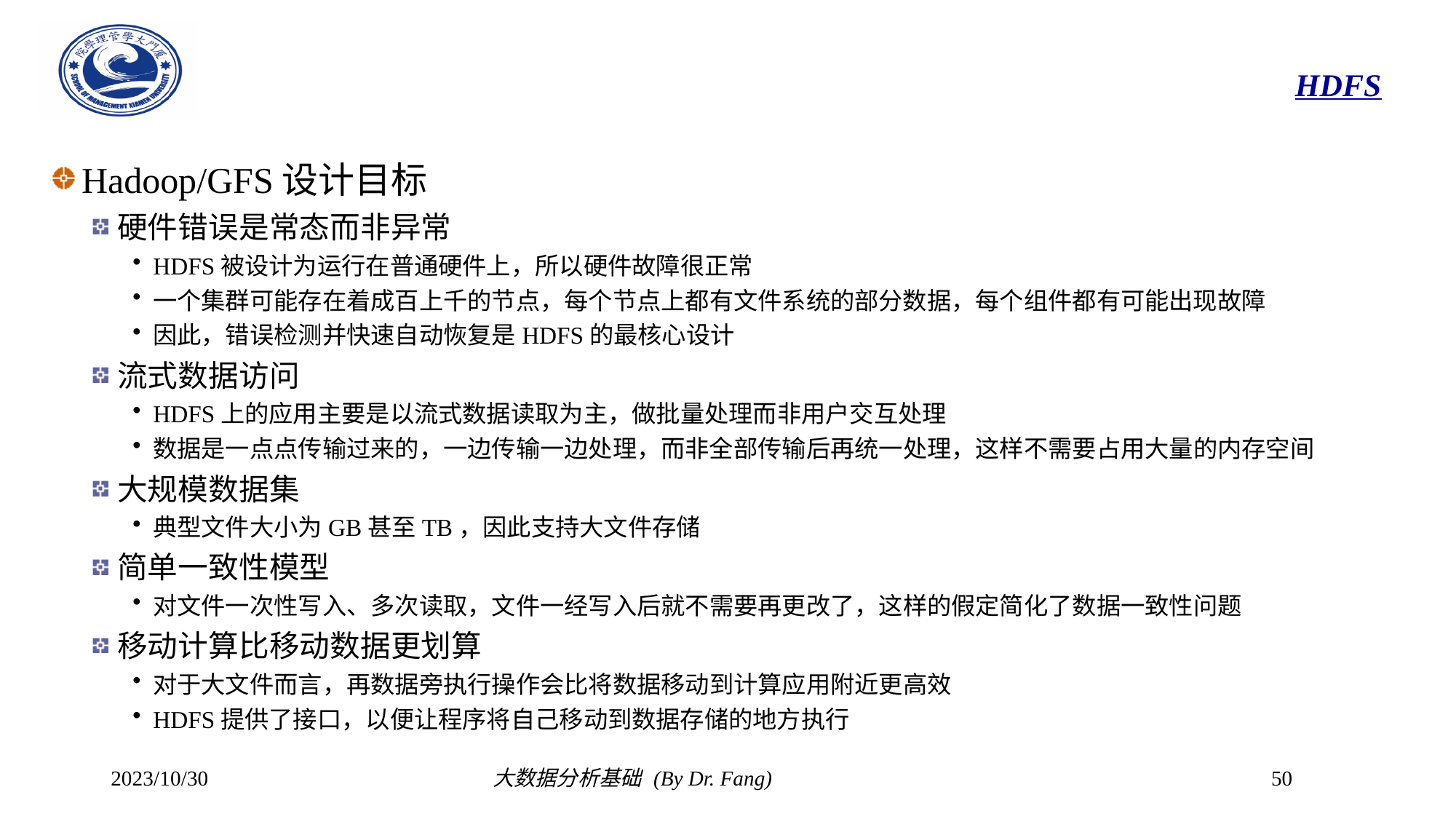

# HDFS
Hadoop/GFS设计目标
硬件错误是常态而非异常
HDFS被设计为运行在普通硬件上，所以硬件故障很正常
一个集群可能存在着成百上千的节点，每个节点上都有文件系统的部分数据，每个组件都有可能出现故障
因此，错误检测并快速自动恢复是HDFS的最核心设计
流式数据访问
HDFS上的应用主要是以流式数据读取为主，做批量处理而非用户交互处理
数据是一点点传输过来的，一边传输一边处理，而非全部传输后再统一处理，这样不需要占用大量的内存空间
大规模数据集
典型文件大小为GB甚至TB，因此支持大文件存储
简单一致性模型
对文件一次性写入、多次读取，文件一经写入后就不需要再更改了，这样的假定简化了数据一致性问题
移动计算比移动数据更划算
对于大文件而言，再数据旁执行操作会比将数据移动到计算应用附近更高效
HDFS提供了接口，以便让程序将自己移动到数据存储的地方执行
2023/10/30
大数据分析基础 (By Dr. Fang)
50